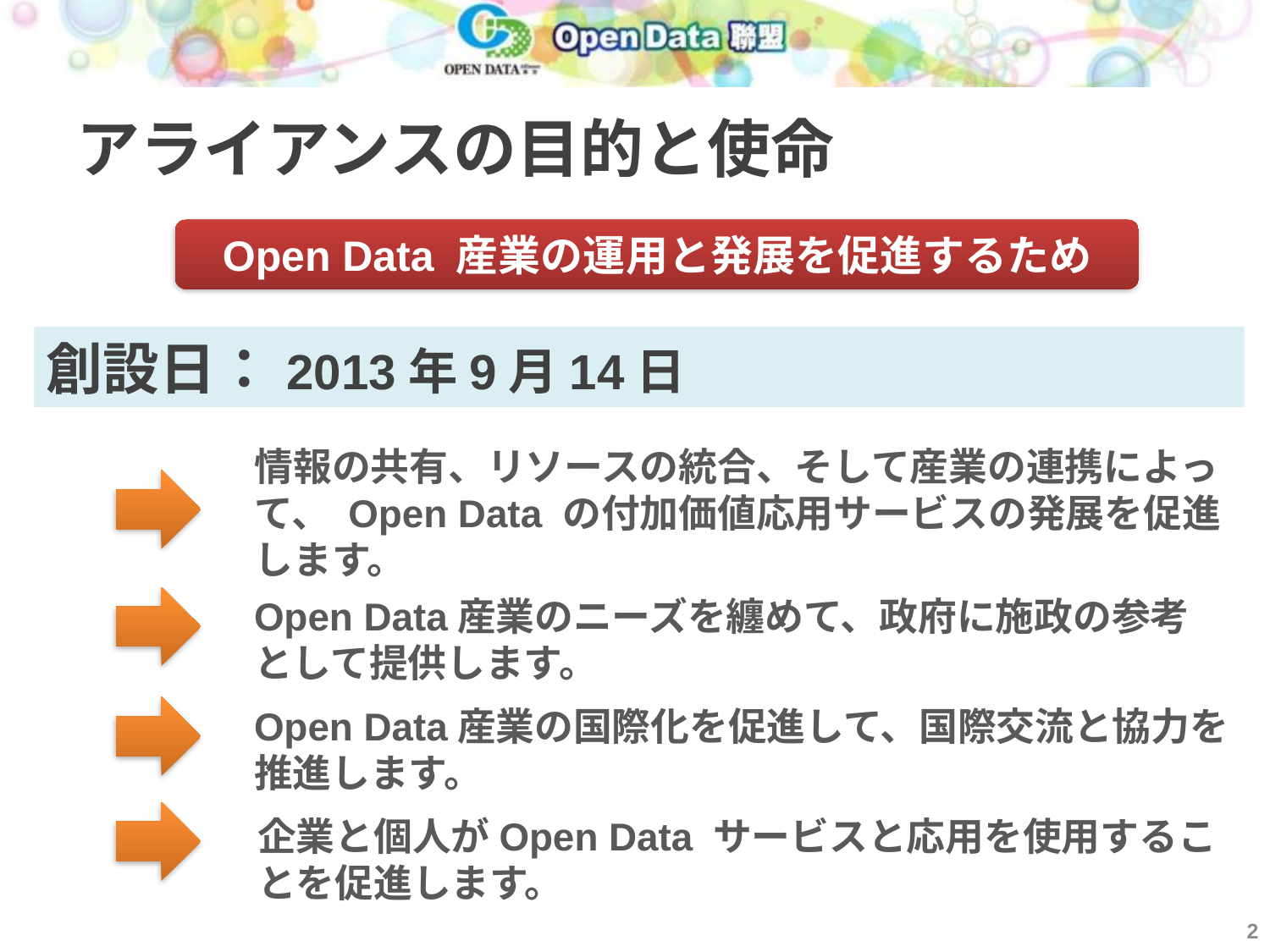

# アライアンスの目的と使命
Open Data 産業の運用と発展を促進するため
創設日：2013年9月14日
情報の共有、リソースの統合、そして産業の連携によって、 Open Data の付加価値応用サービスの発展を促進します。

Open Data産業のニーズを纏めて、政府に施政の参考として提供します。

Open Data産業の国際化を促進して、国際交流と協力を推進します。

企業と個人がOpen Data サービスと応用を使用することを促進します。
2